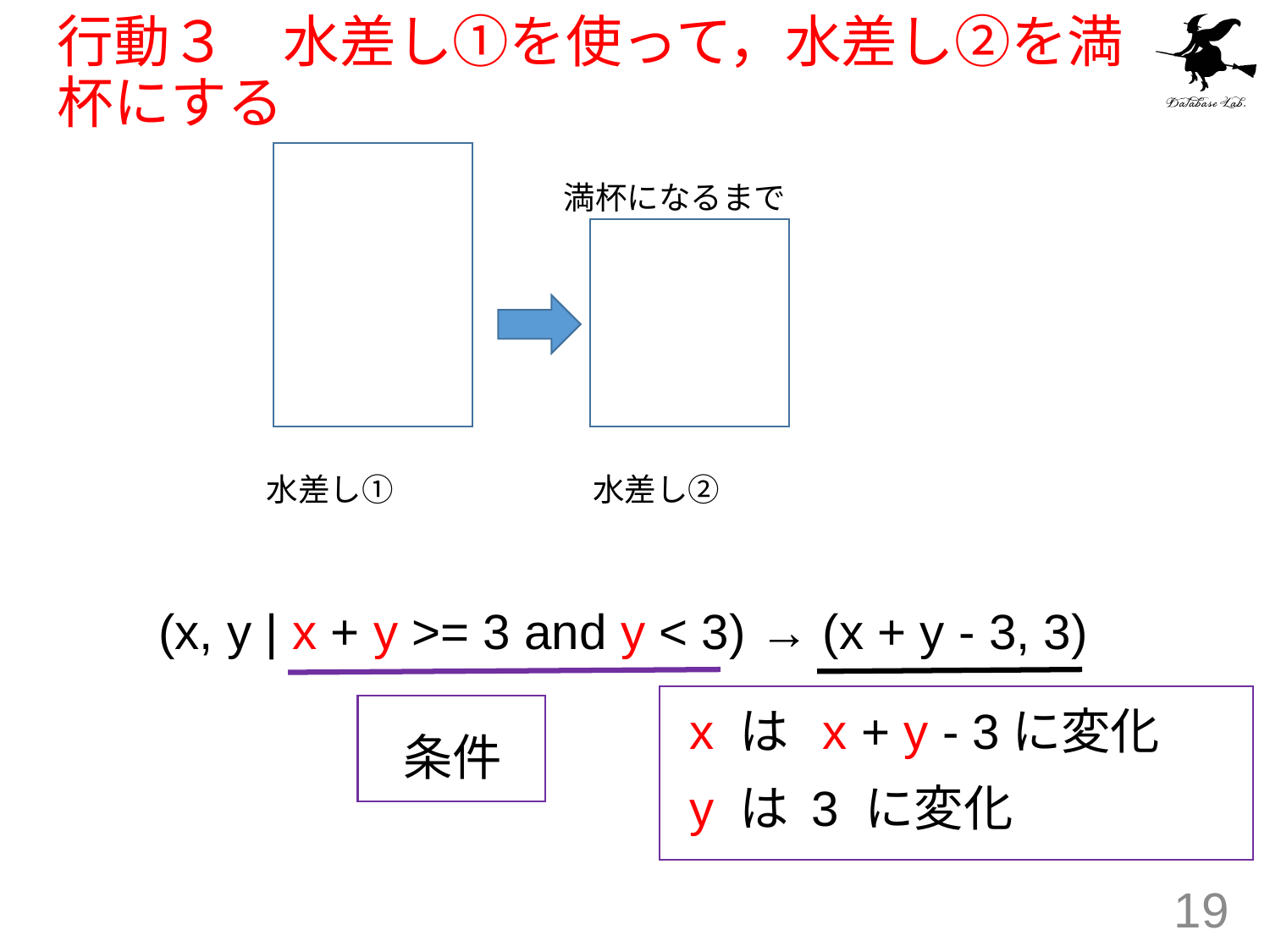

# 行動３　水差し①を使って，水差し②を満杯にする

満杯になるまで

水差し①
水差し②
(x, y | x + y >= 3 and y < 3) → (x + y - 3, 3)

x は  x + y - 3に変化
y は 3 に変化

条件
19